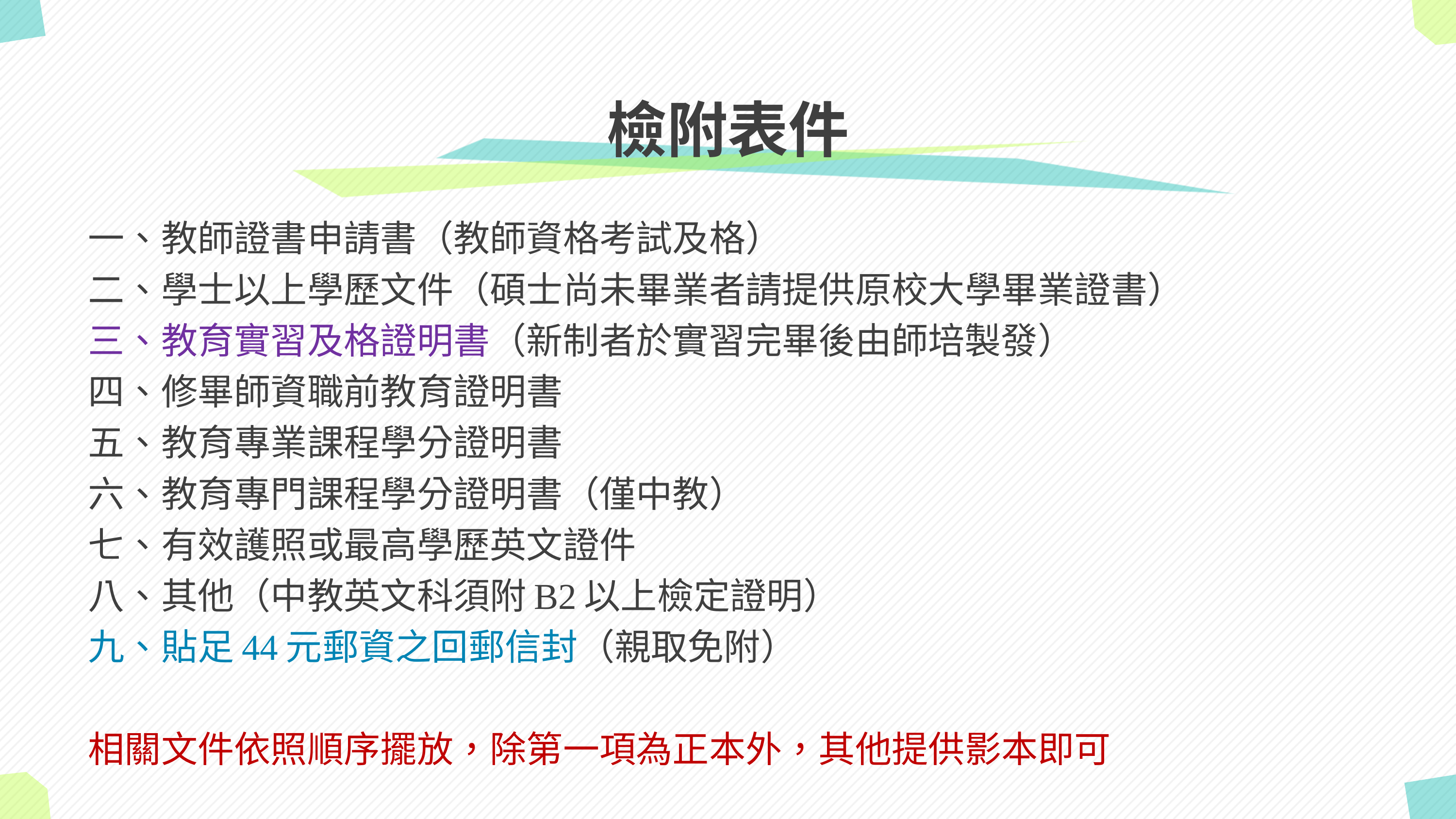

# 檢附表件
一、教師證書申請書（教師資格考試及格）
二、學士以上學歷文件（碩士尚未畢業者請提供原校大學畢業證書）
三、教育實習及格證明書（新制者於實習完畢後由師培製發）
四、修畢師資職前教育證明書
五、教育專業課程學分證明書
六、教育專門課程學分證明書（僅中教）
七、有效護照或最高學歷英文證件
八、其他（中教英文科須附B2以上檢定證明）
九、貼足44元郵資之回郵信封（親取免附）

相關文件依照順序擺放，除第一項為正本外，其他提供影本即可